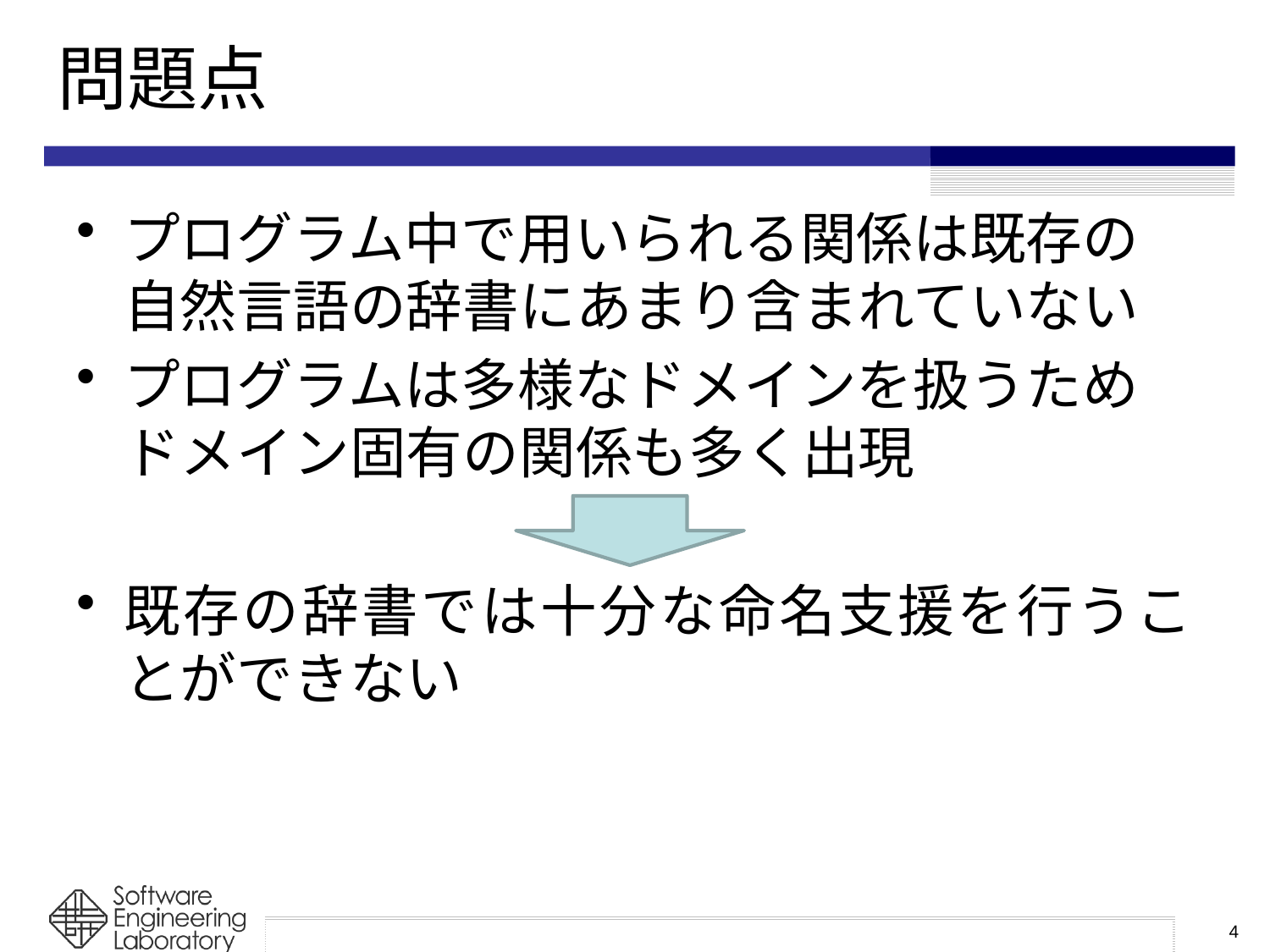

# 問題点
プログラム中で用いられる関係は既存の自然言語の辞書にあまり含まれていない
プログラムは多様なドメインを扱うためドメイン固有の関係も多く出現

既存の辞書では十分な命名支援を行うことができない

4